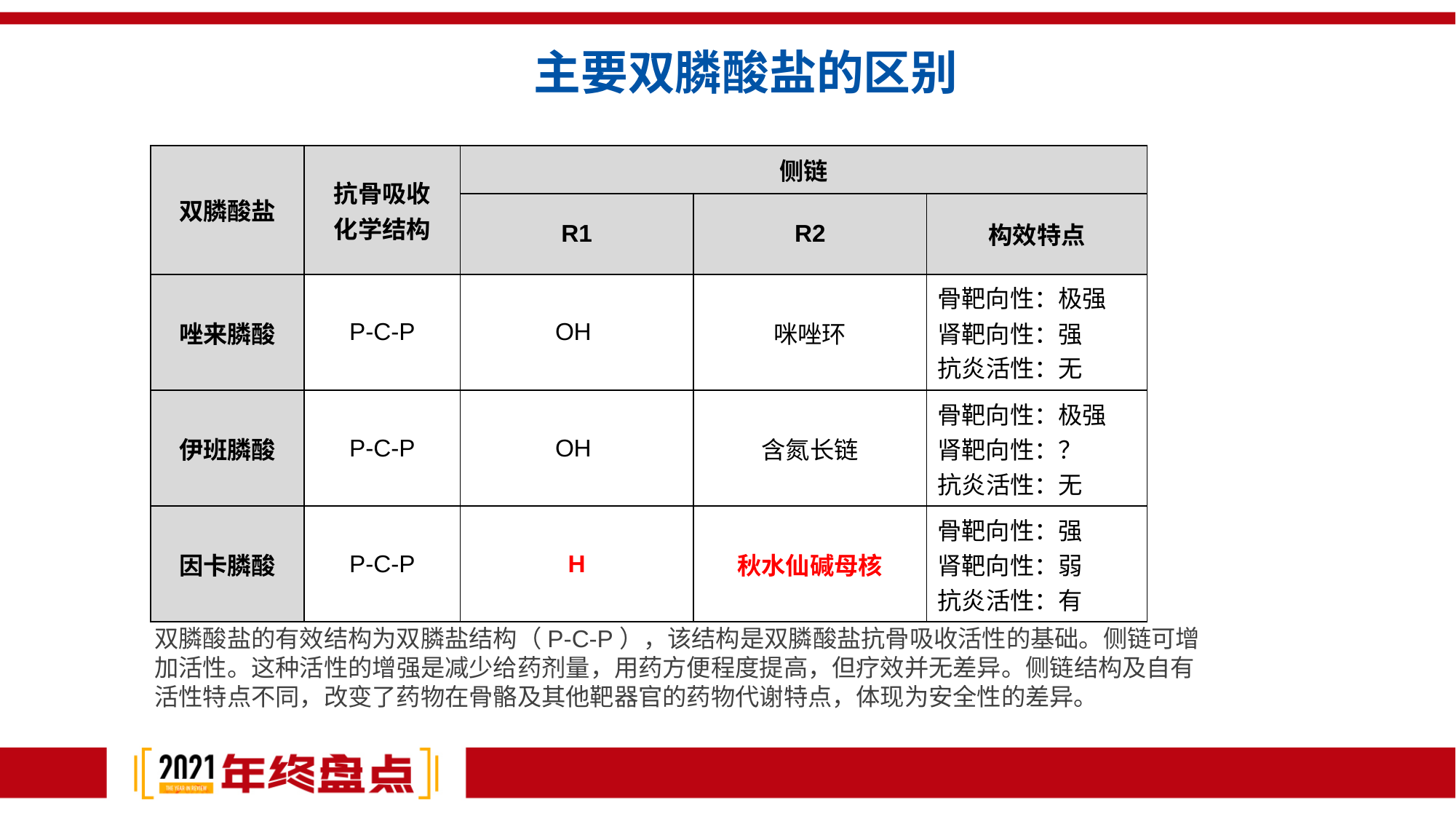

# 主要双膦酸盐的区别
| 双膦酸盐 | 抗骨吸收 化学结构 | 侧链 |  |  |
| --- | --- | --- | --- | --- |
|  |  | R1 | R2 | 构效特点 |
| 唑来膦酸 | P-C-P | OH | 咪唑环 | 骨靶向性：极强 肾靶向性：强 抗炎活性：无 |
| 伊班膦酸 | P-C-P | OH | 含氮长链 | 骨靶向性：极强 肾靶向性：？ 抗炎活性：无 |
| 因卡膦酸 | P-C-P | H | 秋水仙碱母核 | 骨靶向性：强 肾靶向性：弱 抗炎活性：有 |
双膦酸盐的有效结构为双膦盐结构（P-C-P），该结构是双膦酸盐抗骨吸收活性的基础。侧链可增加活性。这种活性的增强是减少给药剂量，用药方便程度提高，但疗效并无差异。侧链结构及自有活性特点不同，改变了药物在骨骼及其他靶器官的药物代谢特点，体现为安全性的差异。